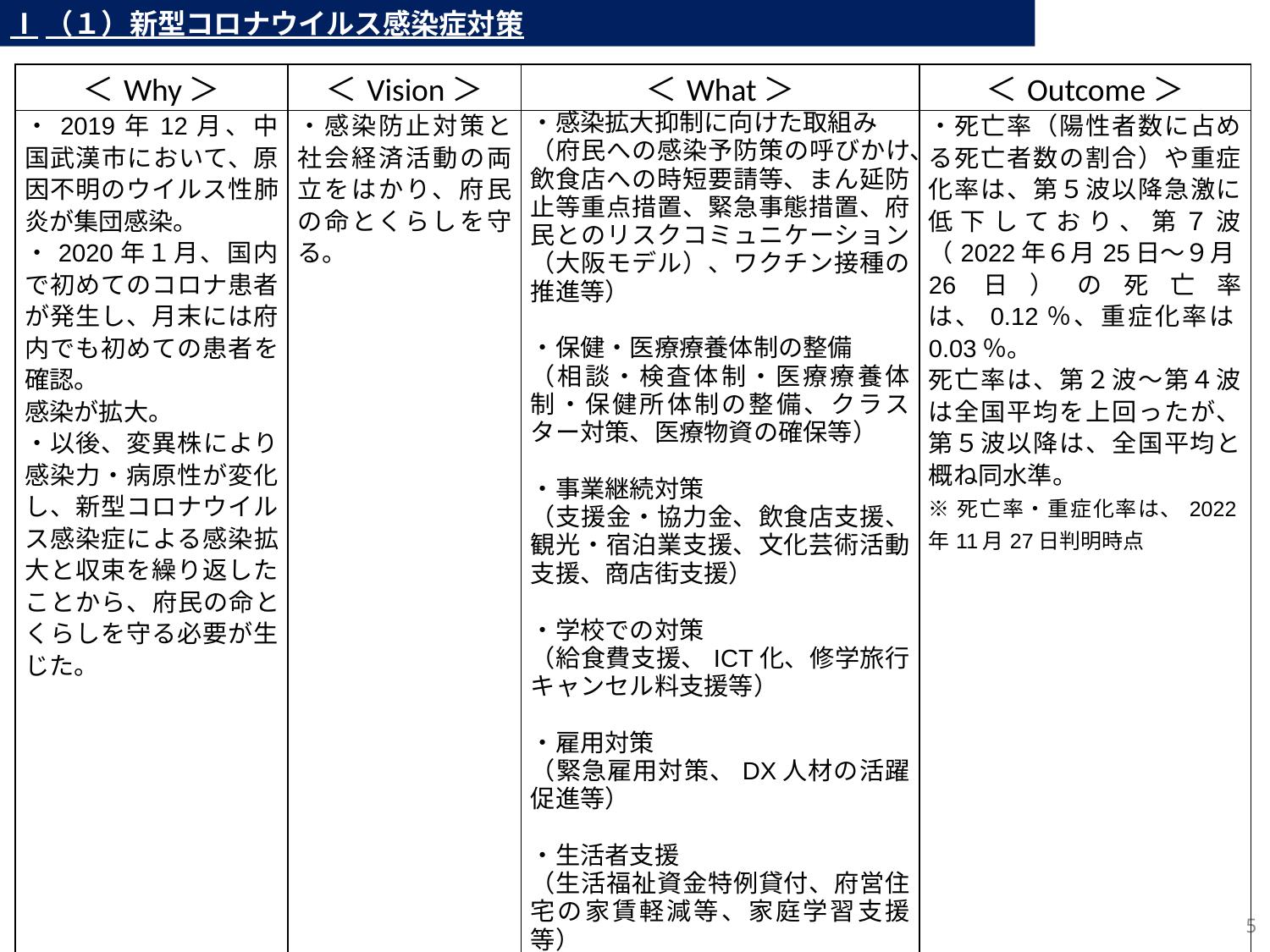

Ⅰ（１）新型コロナウイルス感染症対策
| ＜Why＞ | ＜Vision＞ | ＜What＞ | ＜Outcome＞ |
| --- | --- | --- | --- |
| ・2019年12月、中国武漢市において、原因不明のウイルス性肺炎が集団感染。 ・2020年１月、国内で初めてのコロナ患者が発生し、月末には府内でも初めての患者を確認。 感染が拡大。 ・以後、変異株により感染力・病原性が変化し、新型コロナウイルス感染症による感染拡大と収束を繰り返したことから、府民の命とくらしを守る必要が生じた。 | ・感染防止対策と社会経済活動の両立をはかり、府民の命とくらしを守る。 | ・感染拡大抑制に向けた取組み （府民への感染予防策の呼びかけ、飲食店への時短要請等、まん延防止等重点措置、緊急事態措置、府民とのリスクコミュニケーション（大阪モデル）、ワクチン接種の推進等） ・保健・医療療養体制の整備 （相談・検査体制・医療療養体制・保健所体制の整備、クラスター対策、医療物資の確保等） ・事業継続対策 （支援金・協力金、飲食店支援、観光・宿泊業支援、文化芸術活動支援、商店街支援） ・学校での対策 （給食費支援、ICT化、修学旅行キャンセル料支援等） ・雇用対策 （緊急雇用対策、DX人材の活躍促進等） ・生活者支援 （生活福祉資金特例貸付、府営住宅の家賃軽減等、家庭学習支援等） | ・死亡率（陽性者数に占める死亡者数の割合）や重症化率は、第５波以降急激に低下しており、第７波（2022年６月25日～９月26日）の死亡率は、0.12％、重症化率は0.03％。 死亡率は、第２波～第４波は全国平均を上回ったが、第５波以降は、全国平均と概ね同水準。 ※死亡率・重症化率は、2022年11月27日判明時点 |
5